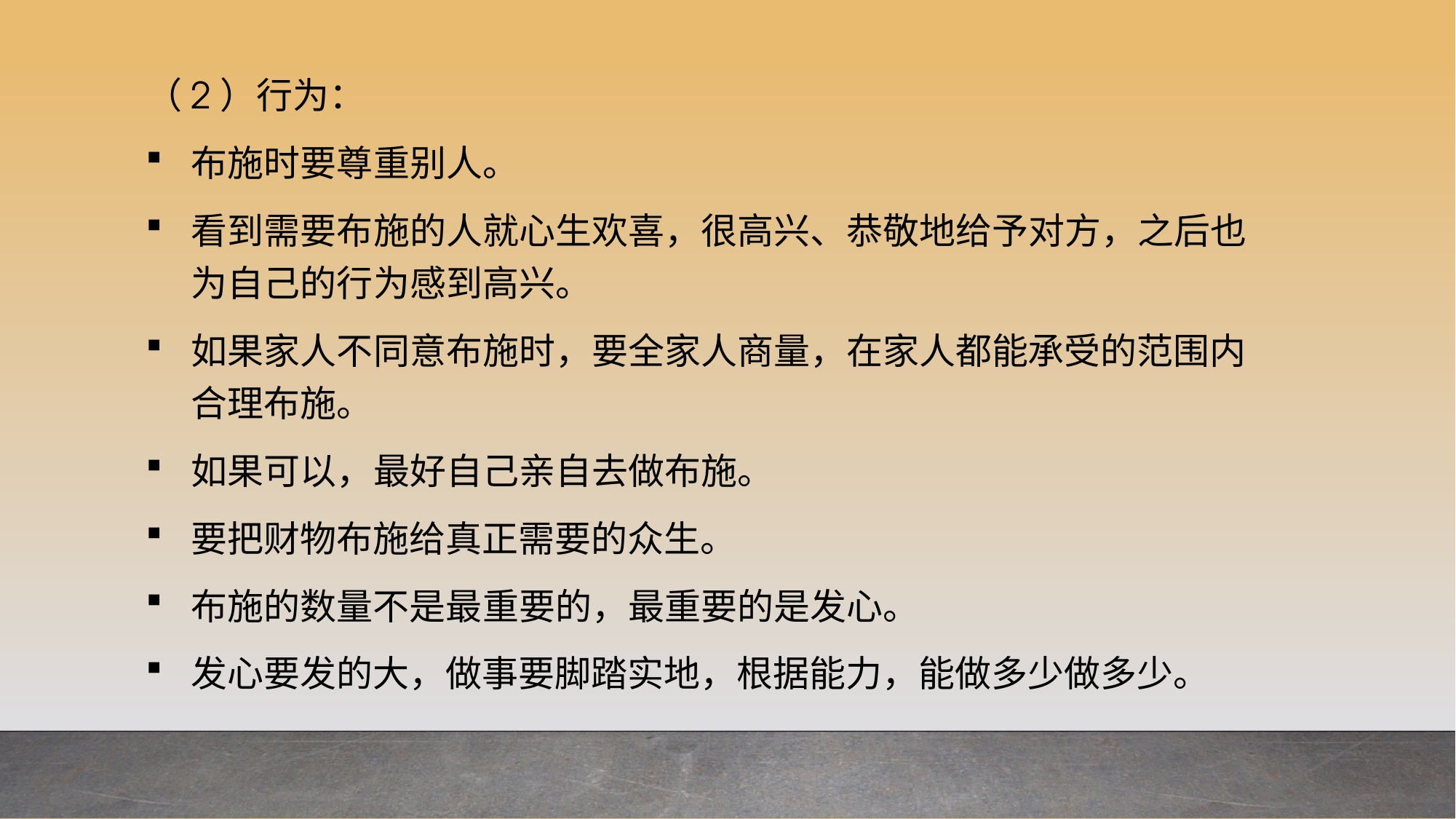

（2）行为：
布施时要尊重别人。
看到需要布施的人就心生欢喜，很高兴、恭敬地给予对方，之后也为自己的行为感到高兴。
如果家人不同意布施时，要全家人商量，在家人都能承受的范围内合理布施。
如果可以，最好自己亲自去做布施。
要把财物布施给真正需要的众生。
布施的数量不是最重要的，最重要的是发心。
发心要发的大，做事要脚踏实地，根据能力，能做多少做多少。